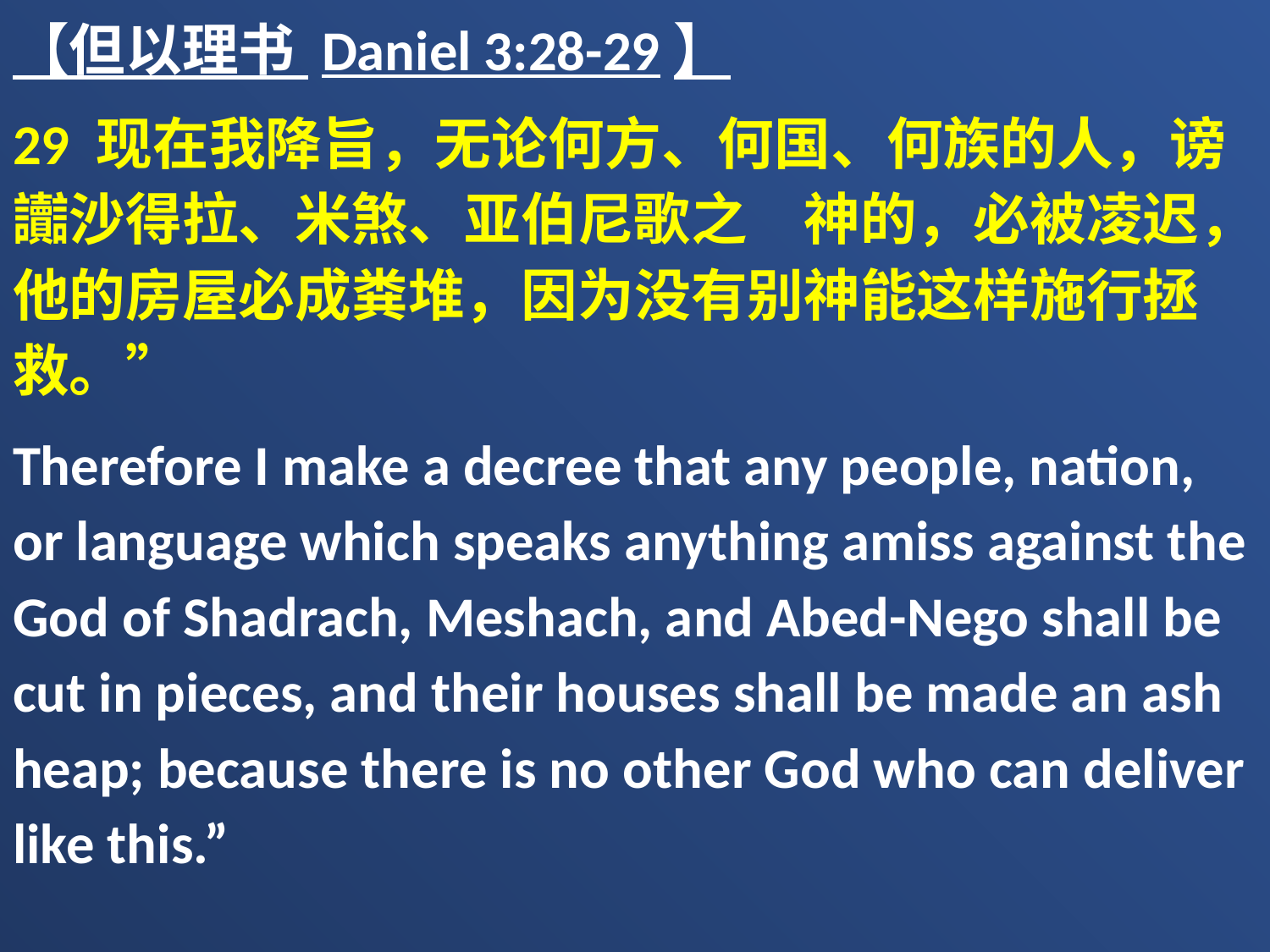

【但以理书 Daniel 3:28-29】
29 现在我降旨，无论何方、何国、何族的人，谤讟沙得拉、米煞、亚伯尼歌之　神的，必被凌迟，他的房屋必成粪堆，因为没有别神能这样施行拯救。”
Therefore I make a decree that any people, nation, or language which speaks anything amiss against the God of Shadrach, Meshach, and Abed-Nego shall be cut in pieces, and their houses shall be made an ash heap; because there is no other God who can deliver like this.”